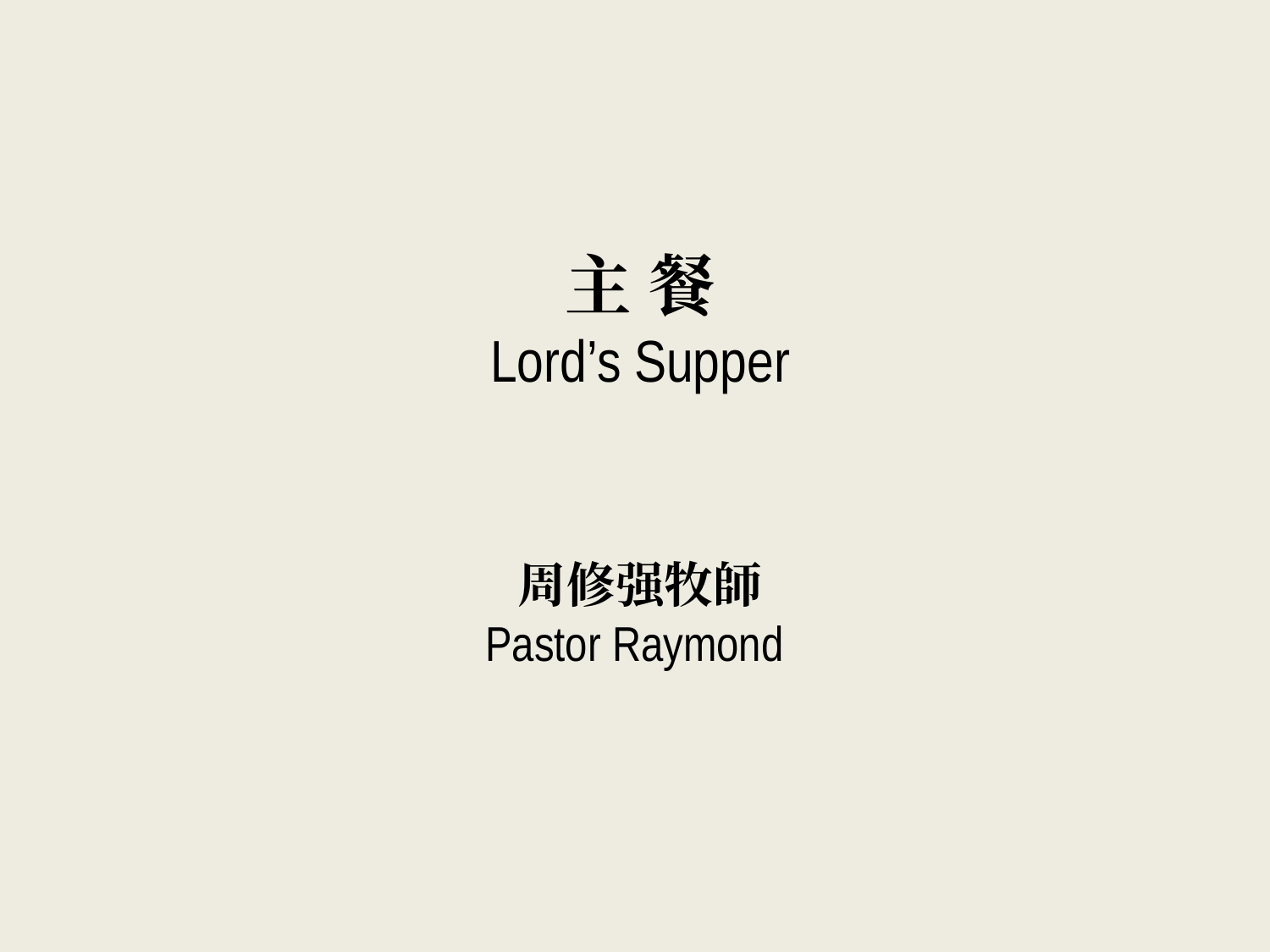

主 餐
Lord’s Supper
周修强牧師
Pastor Raymond